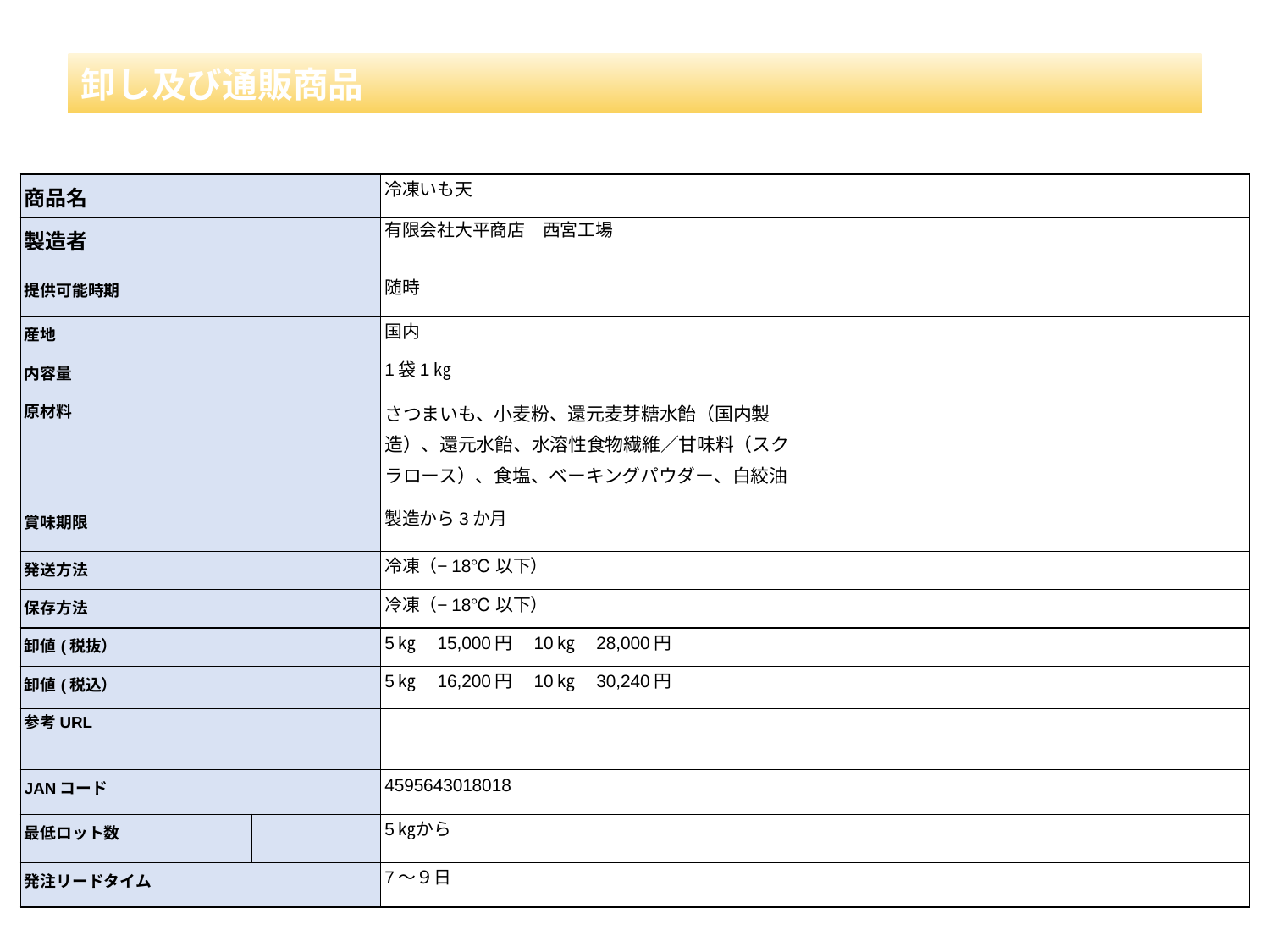

卸し及び通販商品
| 商品名 |  | 冷凍いも天 |  |
| --- | --- | --- | --- |
| 製造者 |  | 有限会社大平商店　西宮工場 |  |
| 提供可能時期 |  | 随時 |  |
| 産地 |  | 国内 |  |
| 内容量 |  | 1袋1㎏ |  |
| 原材料 |  | さつまいも、小麦粉、還元麦芽糖水飴（国内製造）、還元水飴、水溶性食物繊維／甘味料（スクラロース）、食塩、ベーキングパウダー、白絞油 |  |
| 賞味期限 |  | 製造から3か月 |  |
| 発送方法 |  | 冷凍（−18℃以下） |  |
| 保存方法 |  | 冷凍（−18℃以下） |  |
| 卸値(税抜） |  | 5㎏　15,000円　10㎏　28,000円 |  |
| 卸値(税込） |  | 5㎏　16,200円　10㎏　30,240円 |  |
| 参考URL |  |  |  |
| JANコード |  | 4595643018018 |  |
| 最低ロット数 |  | 5㎏から |  |
| 発注リードタイム |  | 7～９日 |  |